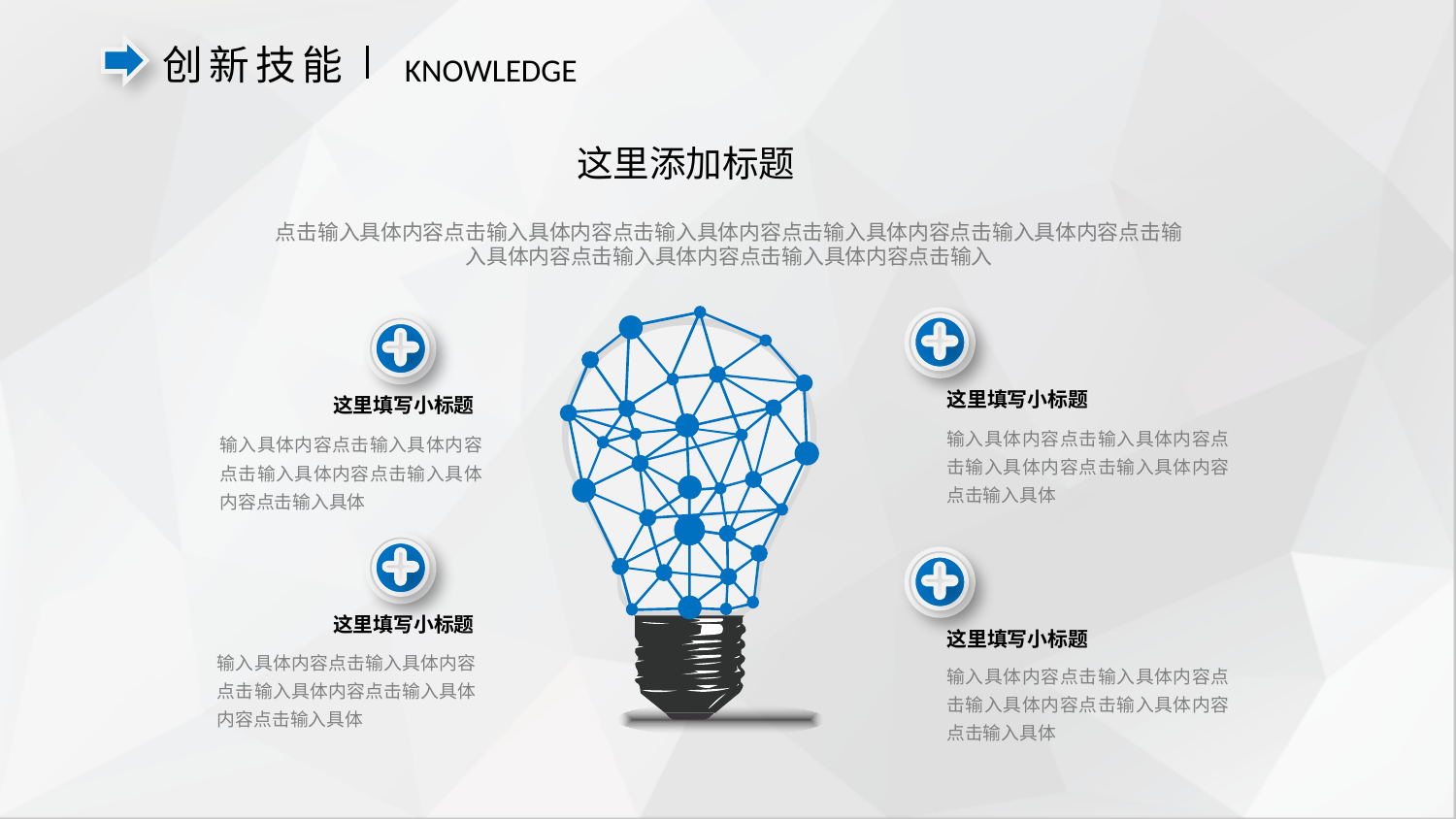

创新技能

KNOWLEDGE
这里添加标题
点击输入具体内容点击输入具体内容点击输入具体内容点击输入具体内容点击输入具体内容点击输入具体内容点击输入具体内容点击输入具体内容点击输入

这里填写小标题
这里填写小标题
输入具体内容点击输入具体内容点击输入具体内容点击输入具体内容点击输入具体
输入具体内容点击输入具体内容点击输入具体内容点击输入具体内容点击输入具体

这里填写小标题
这里填写小标题
输入具体内容点击输入具体内容点击输入具体内容点击输入具体内容点击输入具体
输入具体内容点击输入具体内容点击输入具体内容点击输入具体内容点击输入具体